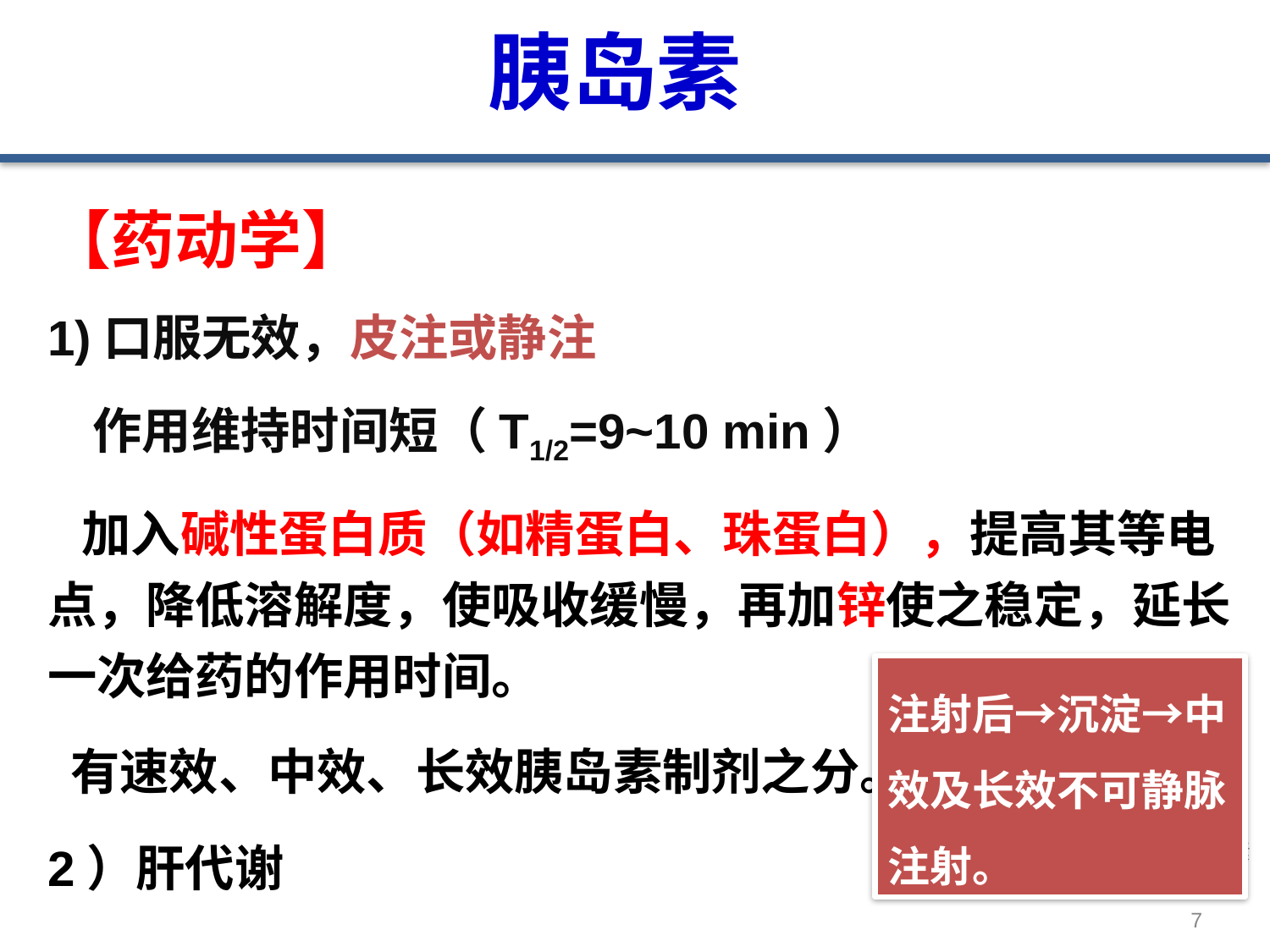

# 胰岛素
【药动学】
1)口服无效，皮注或静注
   作用维持时间短（T1/2=9~10 min）
  加入碱性蛋白质（如精蛋白、珠蛋白），提高其等电点，降低溶解度，使吸收缓慢，再加锌使之稳定，延长一次给药的作用时间。
 有速效、中效、长效胰岛素制剂之分。
2）肝代谢
注射后→沉淀→中效及长效不可静脉注射。